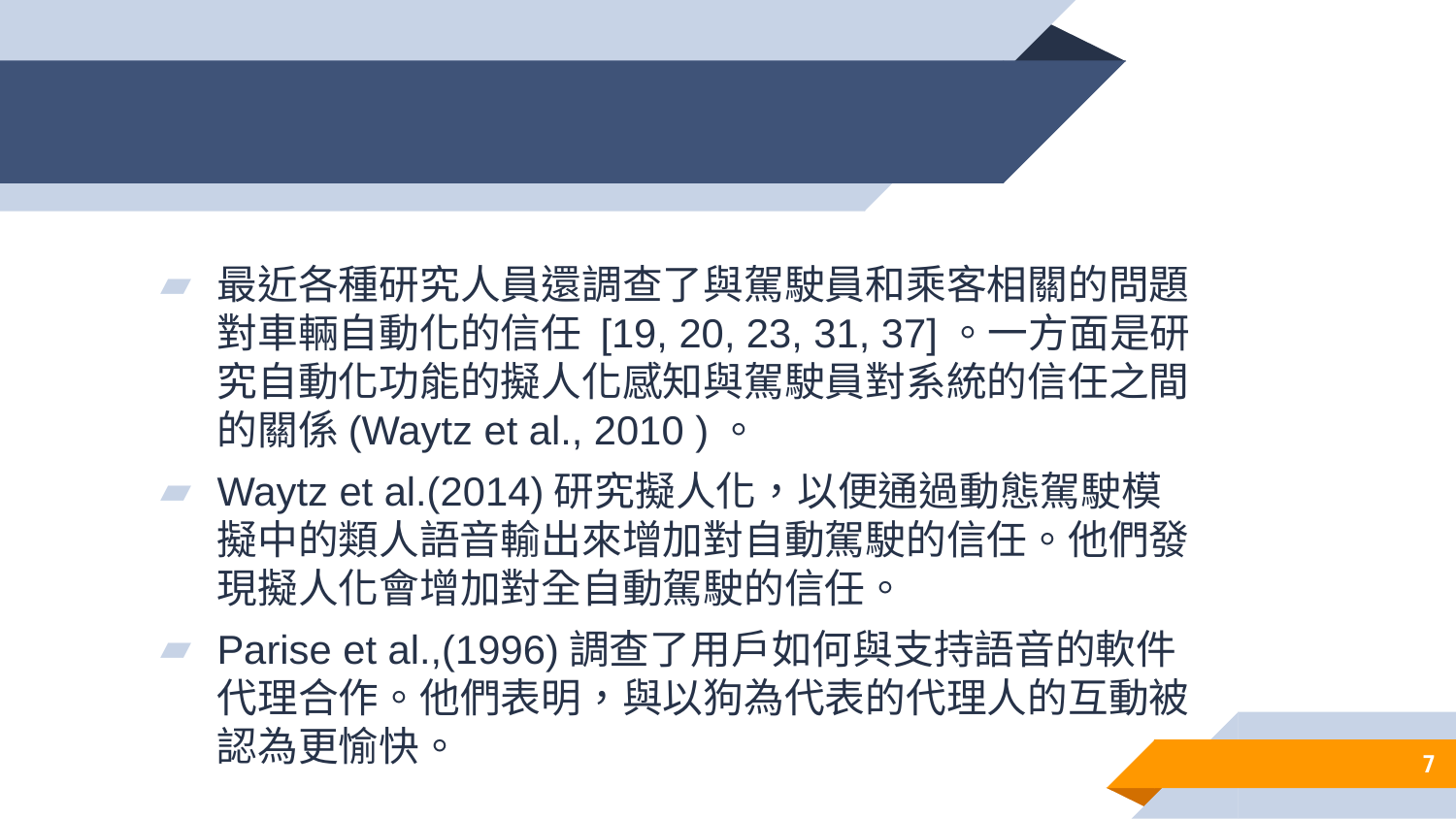

#
最近各種研究人員還調查了與駕駛員和乘客相關的問題對車輛自動化的信任 [19, 20, 23, 31, 37]。一方面是研究自動化功能的擬人化感知與駕駛員對系統的信任之間的關係(Waytz et al., 2010 )。
Waytz et al.(2014)研究擬人化，以便通過動態駕駛模擬中的類人語音輸出來增加對自動駕駛的信任。他們發現擬人化會增加對全自動駕駛的信任。
Parise et al.,(1996)調查了用戶如何與支持語音的軟件代理合作。他們表明，與以狗為代表的代理人的互動被認為更愉快。
7